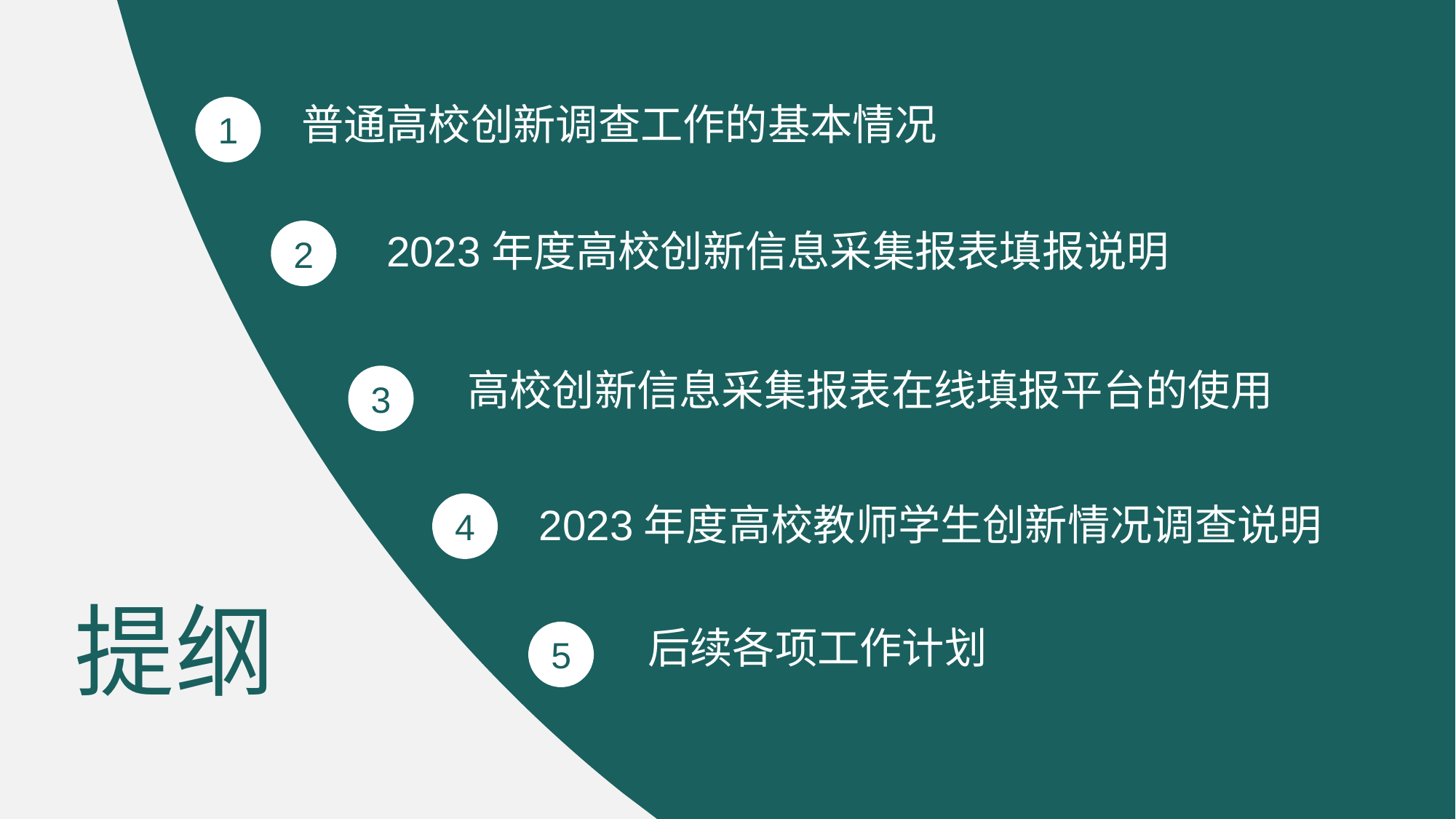

普通高校创新调查工作的基本情况
1
2023年度高校创新信息采集报表填报说明
2
高校创新信息采集报表在线填报平台的使用
3
2023年度高校教师学生创新情况调查说明
4
提纲
后续各项工作计划
5
2